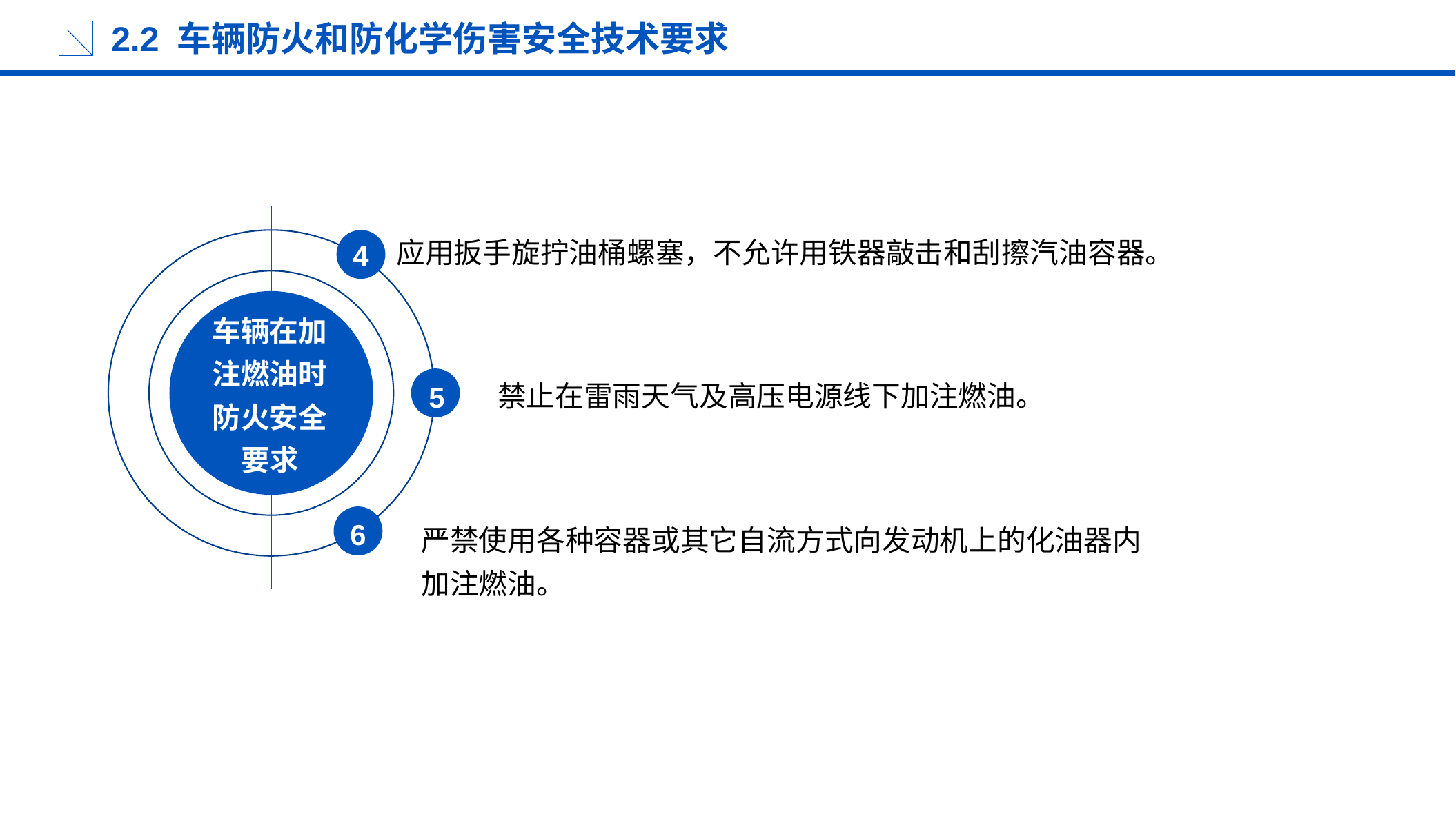

2.2 车辆防火和防化学伤害安全技术要求
应用扳手旋拧油桶螺塞，不允许用铁器敲击和刮擦汽油容器。

4

车辆在加注燃油时防火安全要求
禁止在雷雨天气及高压电源线下加注燃油。

5

严禁使用各种容器或其它自流方式向发动机上的化油器内加注燃油。
6